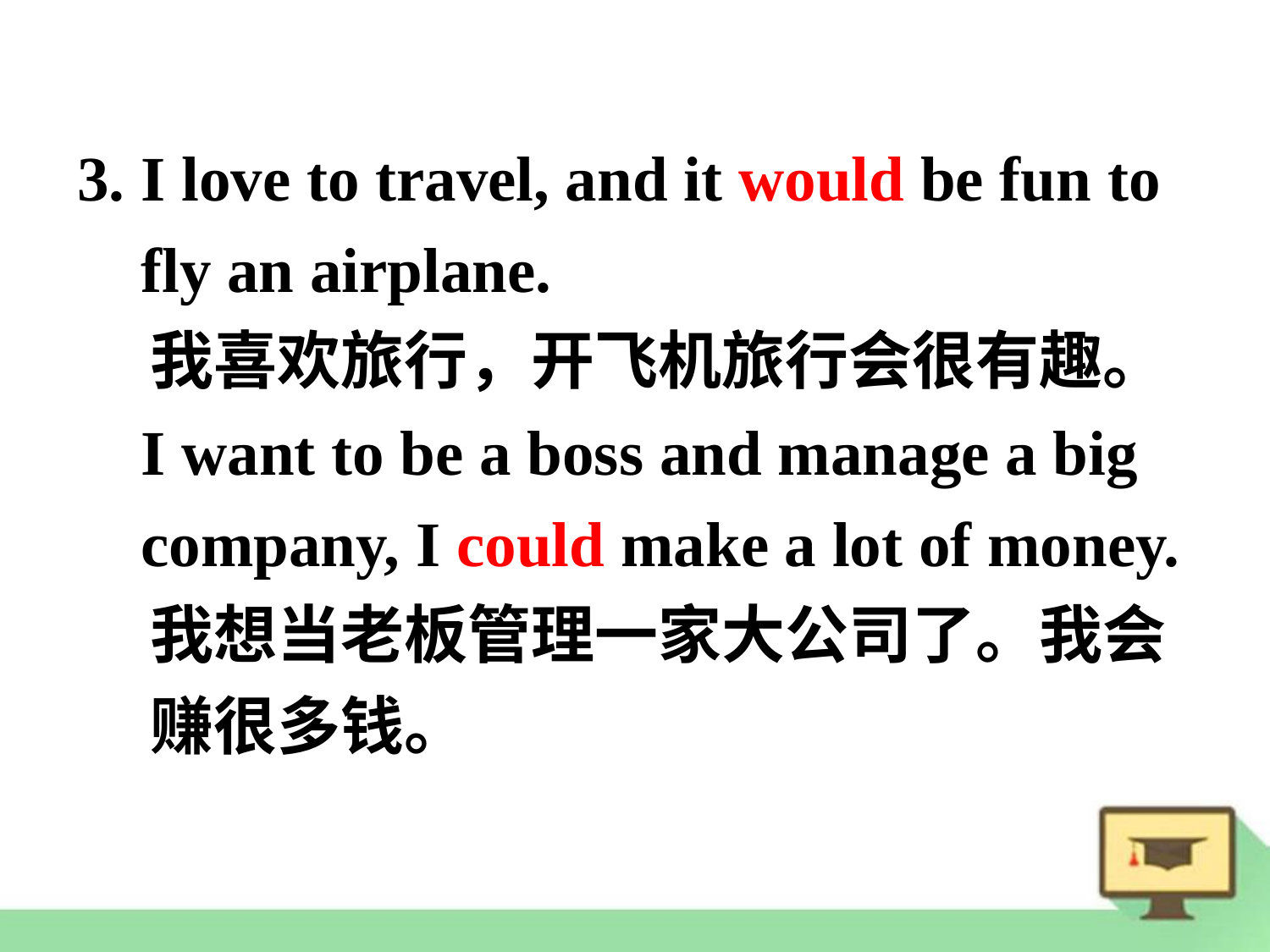

3. I love to travel, and it would be fun to
    fly an airplane.
    我喜欢旅行，开飞机旅行会很有趣。
    I want to be a boss and manage a big
    company, I could make a lot of money.
    我想当老板管理一家大公司了。我会
    赚很多钱。